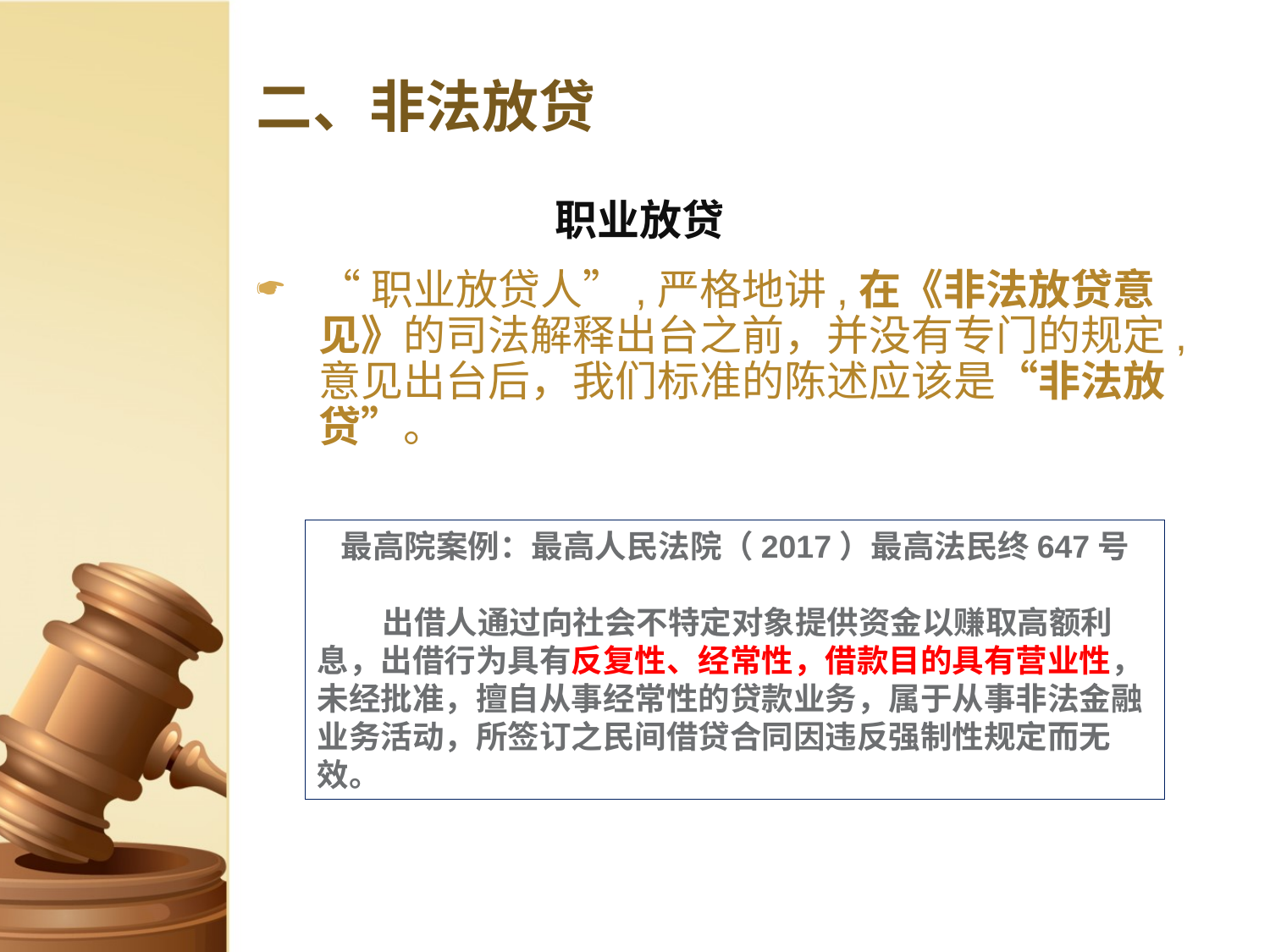

# 二、非法放贷
职业放贷
“职业放贷人”,严格地讲,在《非法放贷意见》的司法解释出台之前，并没有专门的规定,意见出台后，我们标准的陈述应该是“非法放贷”。
最高院案例：最高人民法院（2017）最高法民终647号

        出借人通过向社会不特定对象提供资金以赚取高额利息，出借行为具有反复性、经常性，借款目的具有营业性，未经批准，擅自从事经常性的贷款业务，属于从事非法金融业务活动，所签订之民间借贷合同因违反强制性规定而无效。